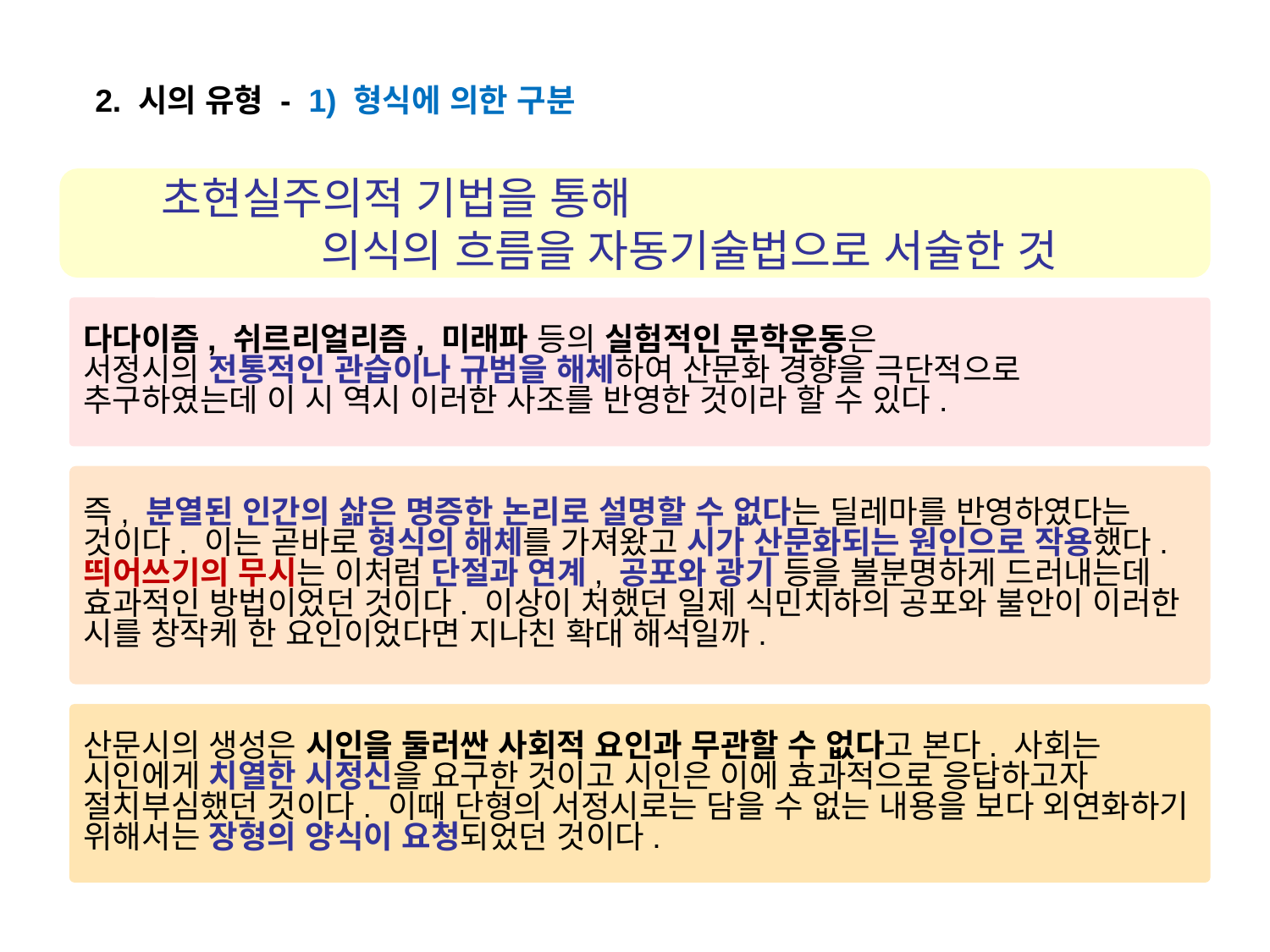

2. 시의 유형 -  1) 형식에 의한 구분
      초현실주의적 기법을 통해
                   의식의 흐름을 자동기술법으로 서술한 것
다다이즘, 쉬르리얼리즘, 미래파 등의 실험적인 문학운동은
서정시의 전통적인 관습이나 규범을 해체하여 산문화 경향을 극단적으로 추구하였는데 이 시 역시 이러한 사조를 반영한 것이라 할 수 있다.
즉, 분열된 인간의 삶은 명증한 논리로 설명할 수 없다는 딜레마를 반영하였다는 것이다. 이는 곧바로 형식의 해체를 가져왔고 시가 산문화되는 원인으로 작용했다. 띄어쓰기의 무시는 이처럼 단절과 연계, 공포와 광기 등을 불분명하게 드러내는데 효과적인 방법이었던 것이다. 이상이 처했던 일제 식민치하의 공포와 불안이 이러한 시를 창작케 한 요인이었다면 지나친 확대 해석일까.
산문시의 생성은 시인을 둘러싼 사회적 요인과 무관할 수 없다고 본다. 사회는 시인에게 치열한 시정신을 요구한 것이고 시인은 이에 효과적으로 응답하고자 절치부심했던 것이다. 이때 단형의 서정시로는 담을 수 없는 내용을 보다 외연화하기 위해서는 장형의 양식이 요청되었던 것이다.